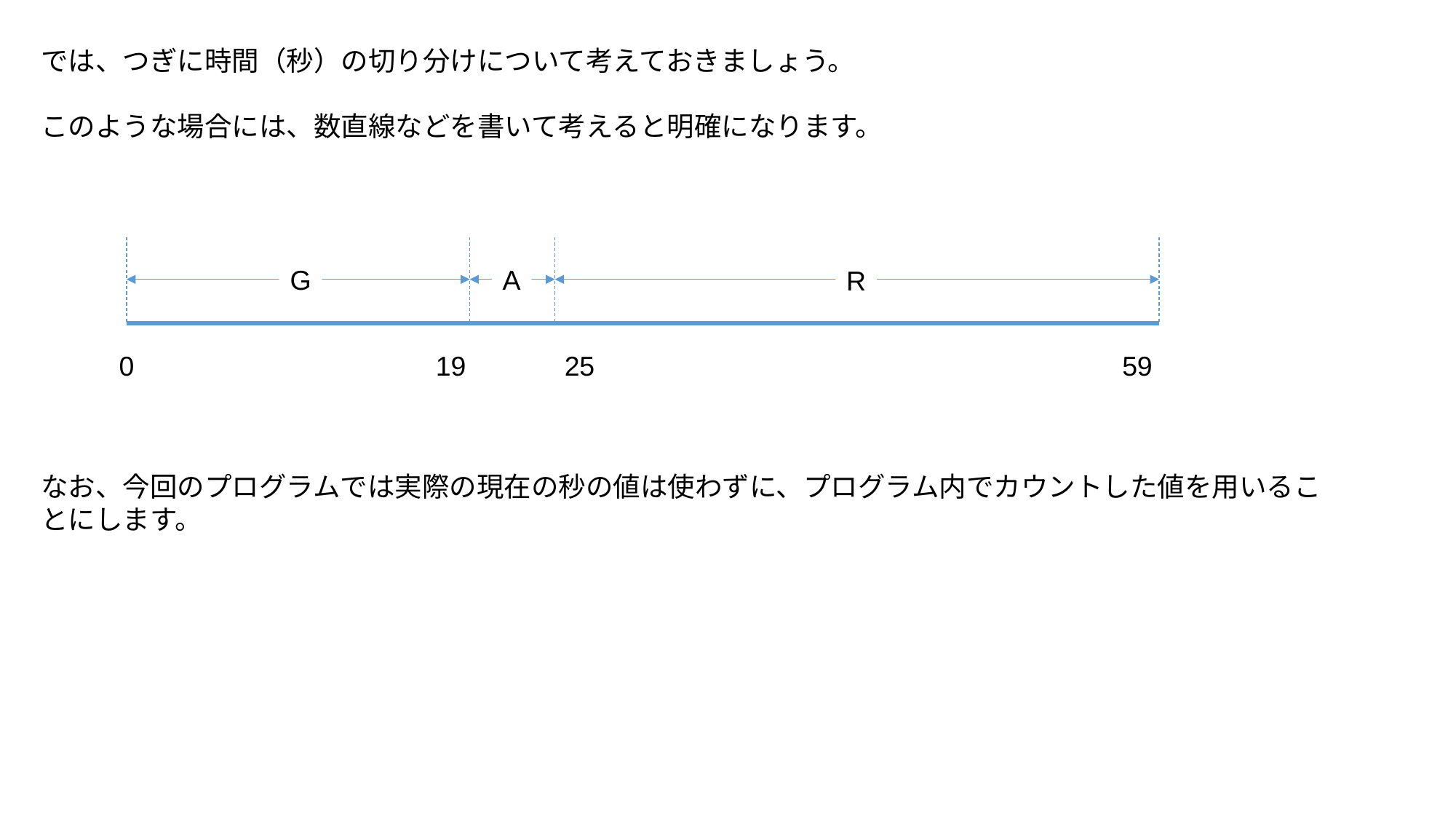

では、つぎに時間（秒）の切り分けについて考えておきましょう。

このような場合には、数直線などを書いて考えると明確になります。

なお、今回のプログラムでは実際の現在の秒の値は使わずに、プログラム内でカウントした値を用いることにします。
G
A
R
0
19
25
59